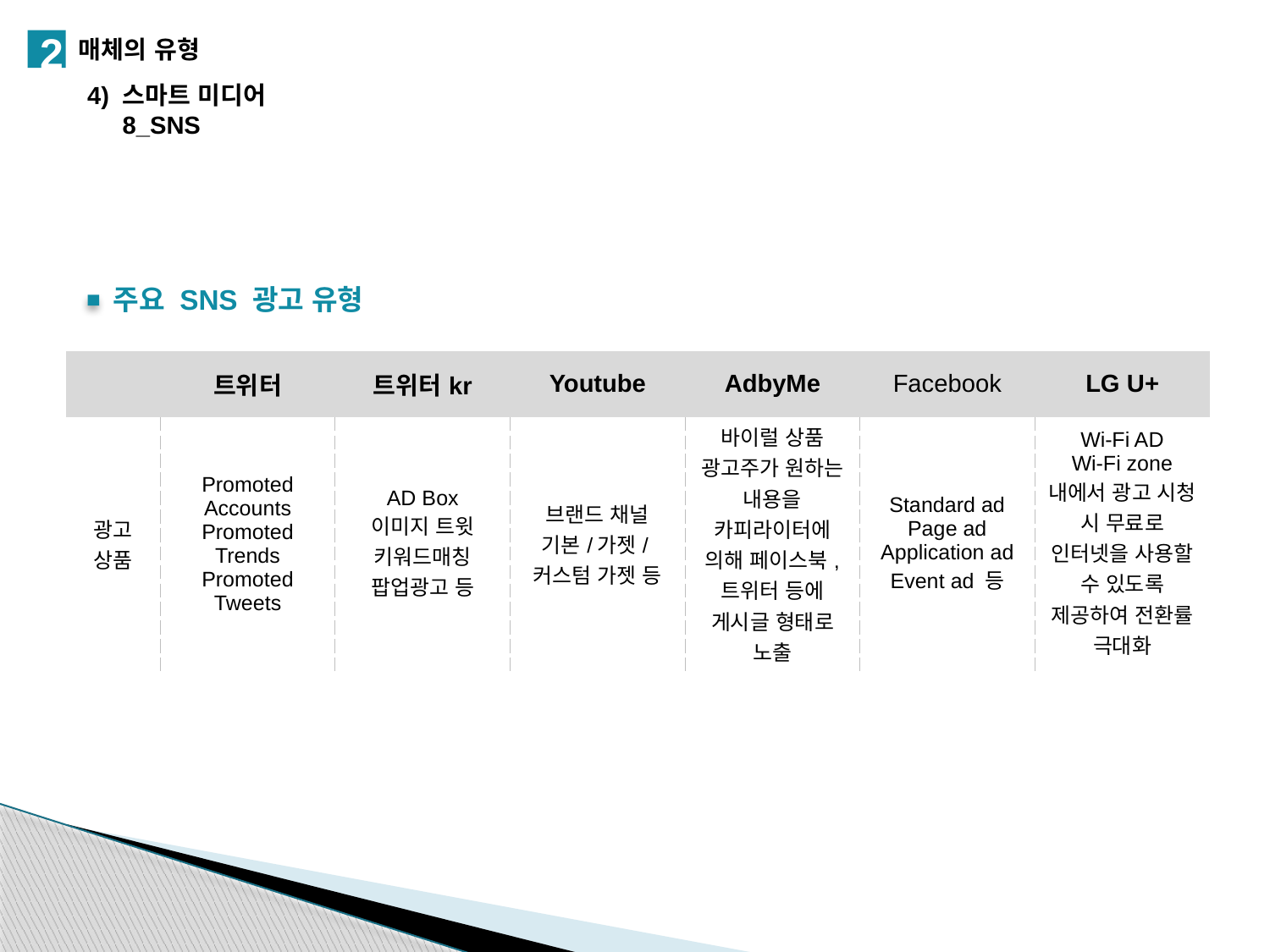

2
매체의 유형

4) 스마트 미디어
     8_SNS
주요 SNS 광고 유형

|  | 트위터 | 트위터kr | Youtube | AdbyMe | Facebook | LG U+ |
| --- | --- | --- | --- | --- | --- | --- |
| 광고 상품 | Promoted Accounts Promoted Trends Promoted Tweets | AD Box 이미지 트윗 키워드매칭 팝업광고 등 | 브랜드 채널 기본/가젯/커스텀 가젯 등 | 바이럴 상품 광고주가 원하는 내용을 카피라이터에 의해 페이스북, 트위터 등에 게시글 형태로 노출 | Standard ad Page ad Application ad Event ad 등 | Wi-Fi AD Wi-Fi zone 내에서 광고 시청 시 무료로 인터넷을 사용할 수 있도록 제공하여 전환률 극대화 |